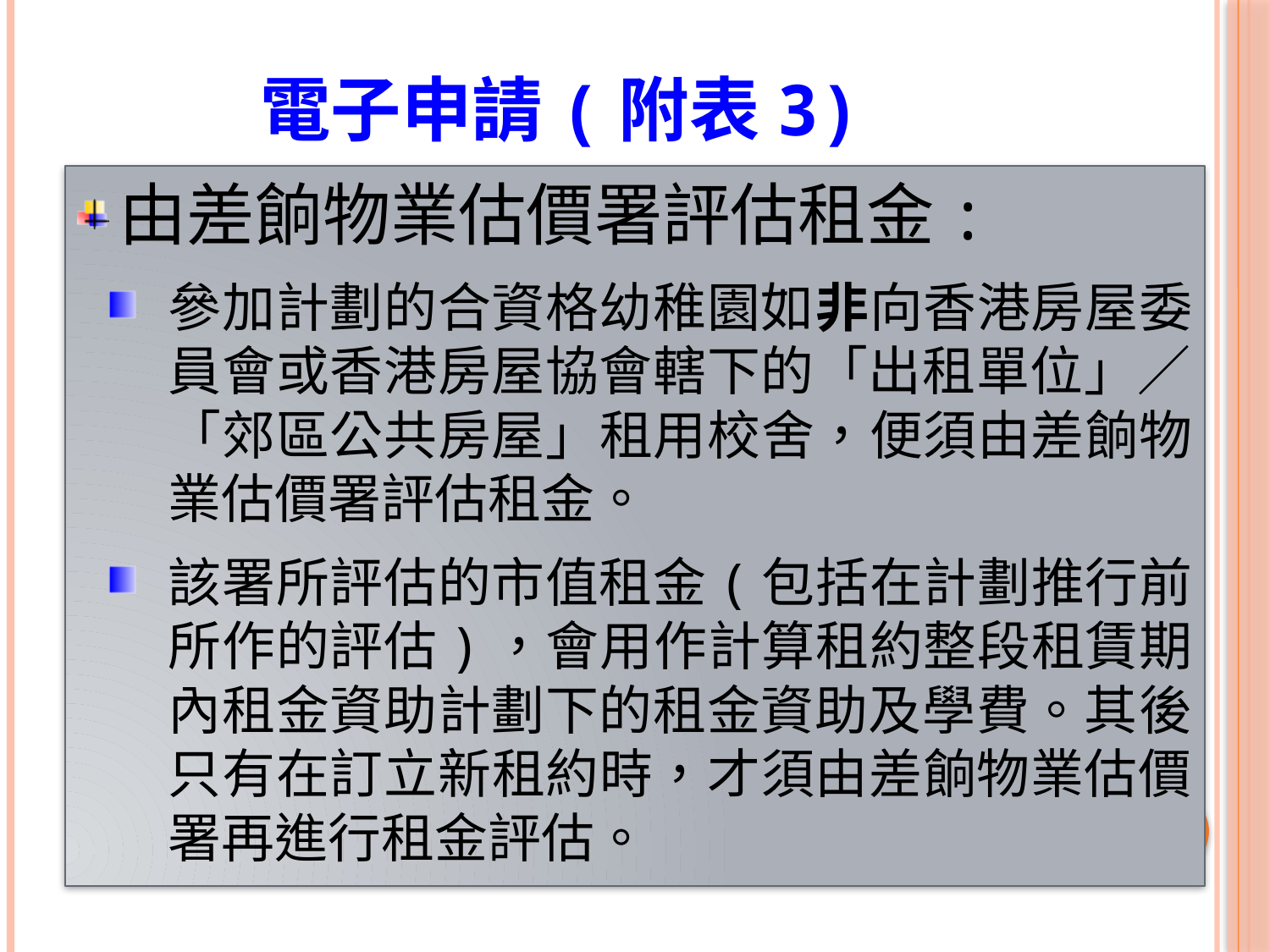

# 電子申請(附表3)
	由差餉物業估價署評估租金:
參加計劃的合資格幼稚園如非向香港房屋委員會或香港房屋協會轄下的「出租單位」／「郊區公共房屋」租用校舍，便須由差餉物業估價署評估租金。
該署所評估的市值租金(包括在計劃推行前所作的評估)，會用作計算租約整段租賃期內租金資助計劃下的租金資助及學費。其後只有在訂立新租約時，才須由差餉物業估價署再進行租金評估。